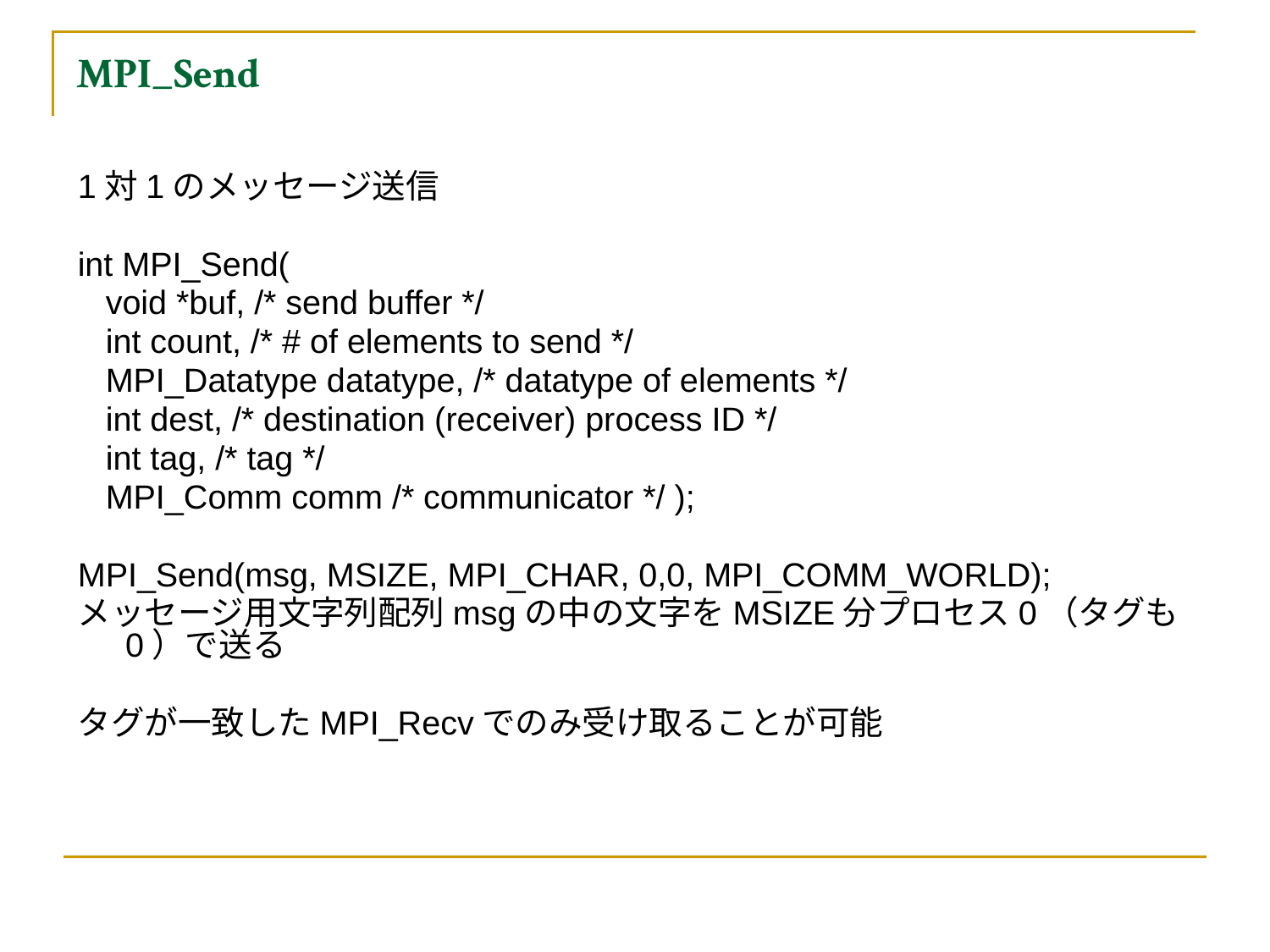

# MPI_Send
1対1のメッセージ送信

int MPI_Send(
   void *buf, /* send buffer */
   int count, /* # of elements to send */
   MPI_Datatype datatype, /* datatype of elements */
   int dest, /* destination (receiver) process ID */
   int tag, /* tag */
   MPI_Comm comm /* communicator */ );

MPI_Send(msg, MSIZE, MPI_CHAR, 0,0, MPI_COMM_WORLD);
メッセージ用文字列配列msgの中の文字をMSIZE分プロセス0（タグも0）で送る

タグが一致したMPI_Recvでのみ受け取ることが可能